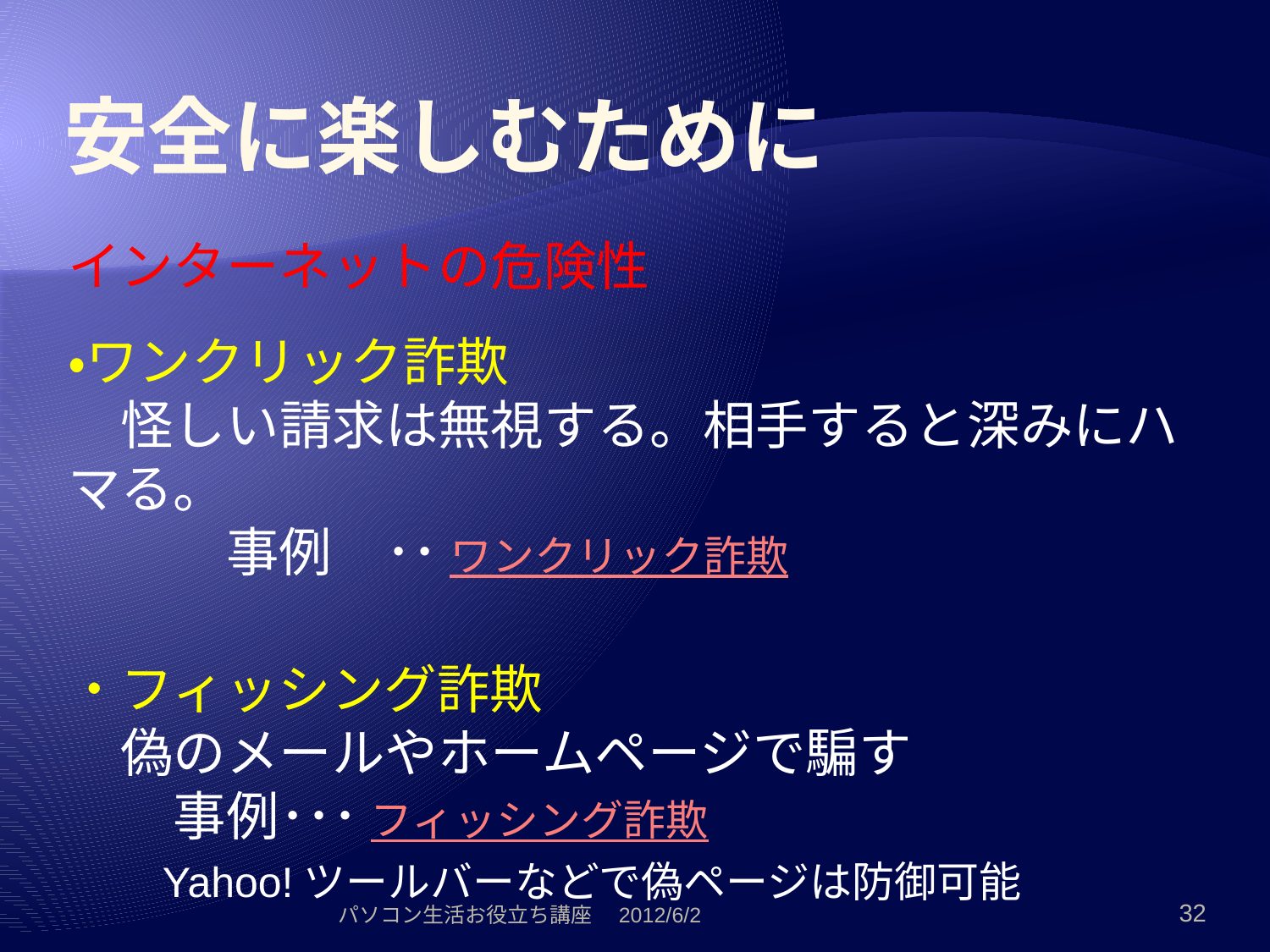

# 安全に楽しむために
インターネットの危険性

・ワンクリック詐欺
　怪しい請求は無視する。相手すると深みにハマる。
　　　事例　･･ ワンクリック詐欺
　
・フィッシング詐欺
　偽のメールやホームページで騙す
　　事例･･･ フィッシング詐欺
　　Yahoo!ツールバーなどで偽ページは防御可能
パソコン生活お役立ち講座　2012/6/2
32